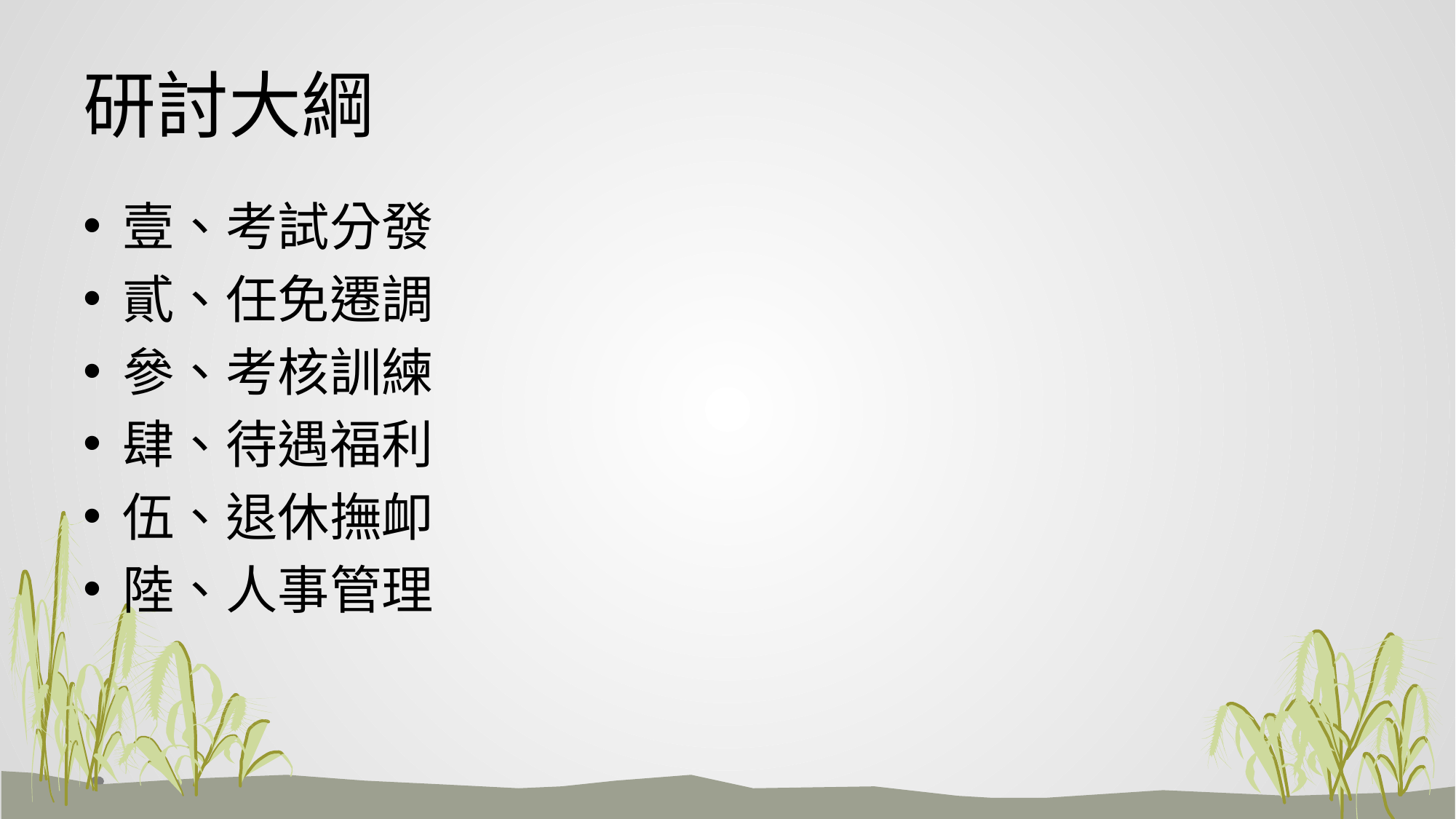

# 研討大綱

壹、考試分發
貳、任免遷調
參、考核訓練
肆、待遇福利
伍、退休撫卹
陸、人事管理